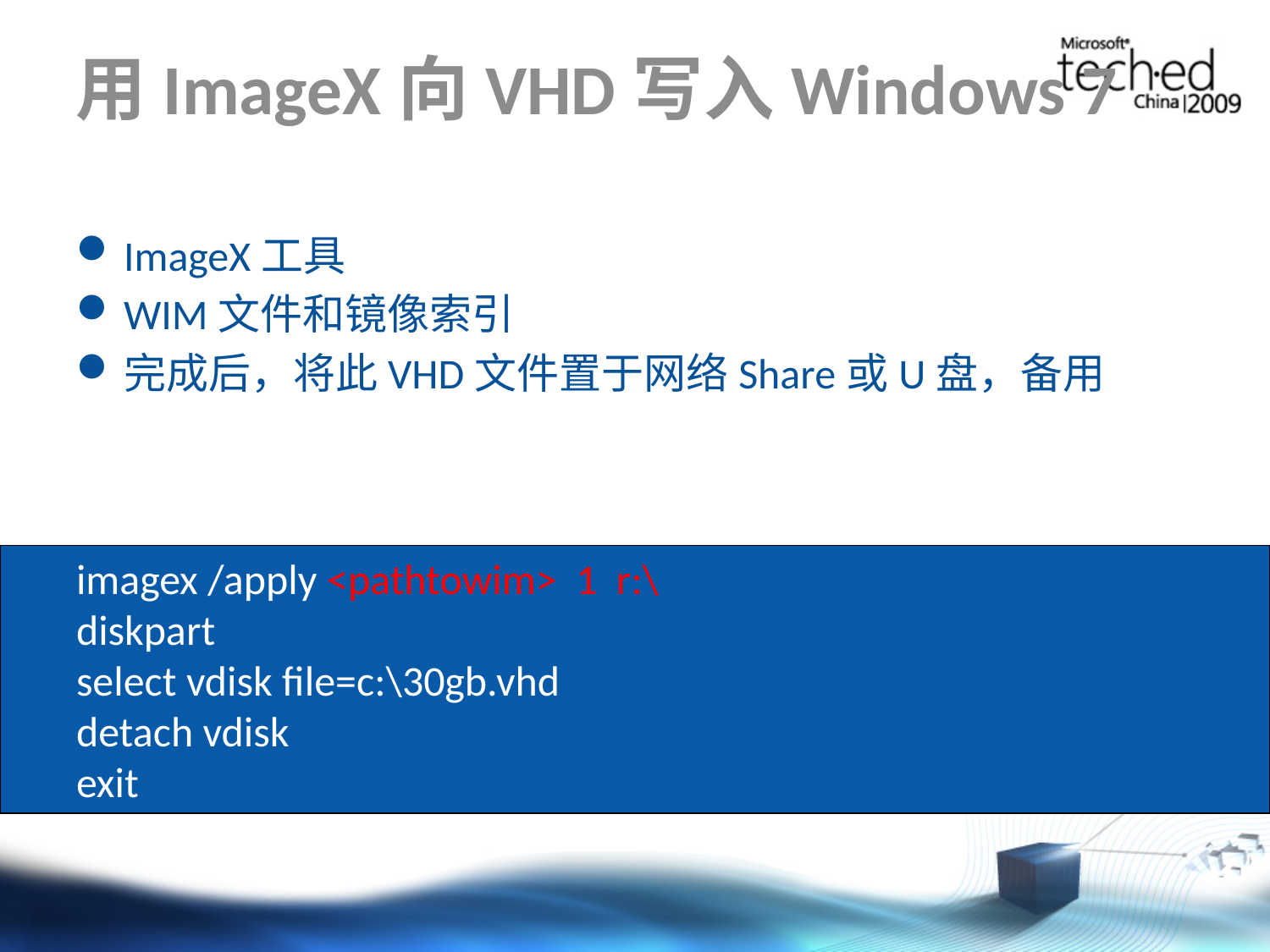

# 用ImageX向VHD写入Windows 7
ImageX工具
WIM文件和镜像索引
完成后，将此VHD文件置于网络Share或U盘，备用
imagex /apply <pathtowim>  1  r:\
diskpart
select vdisk file=c:\30gb.vhd
detach vdisk
exit